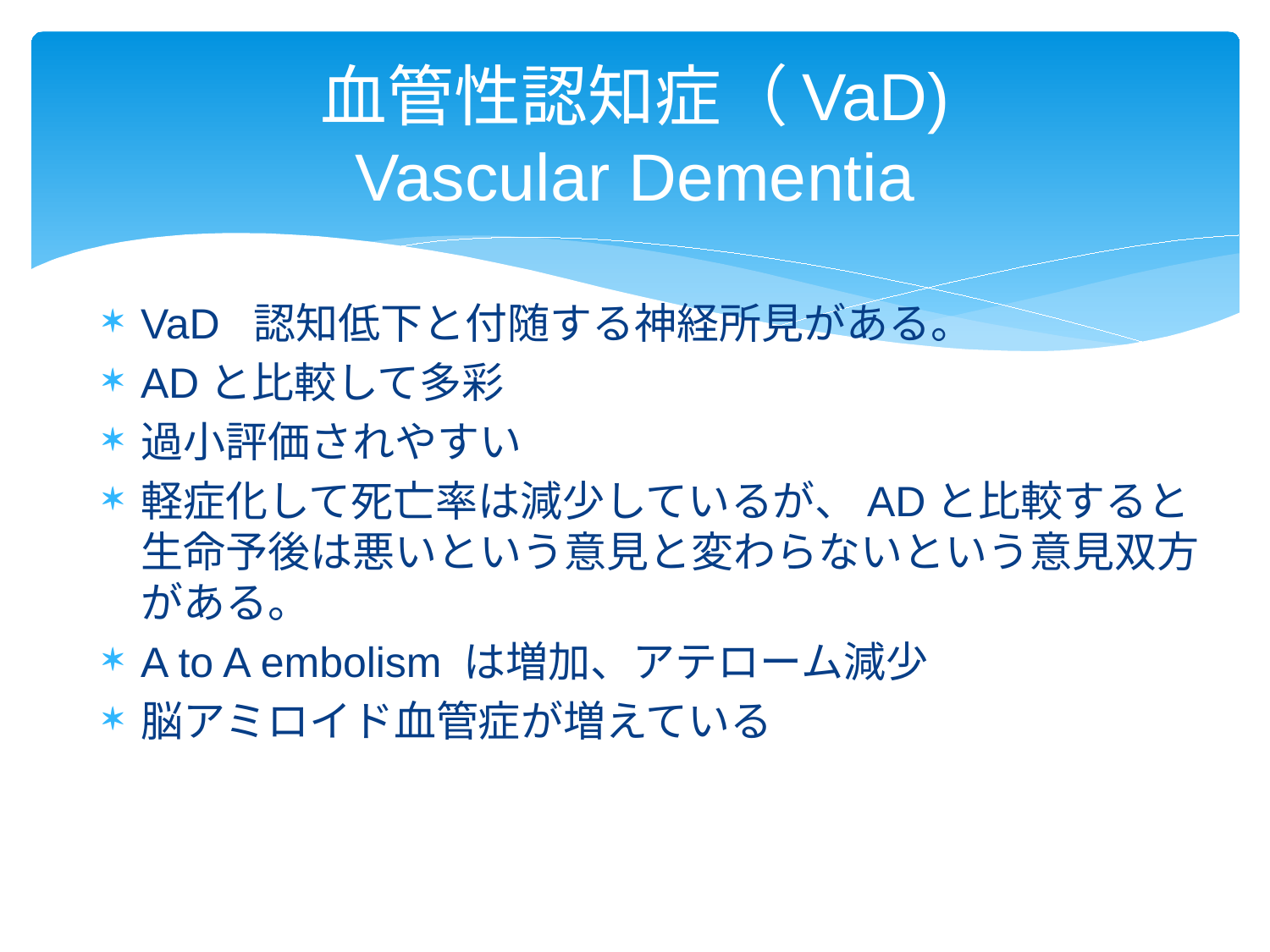

# 血管性認知症（VaD) Vascular Dementia
VaD  認知低下と付随する神経所見がある。
ADと比較して多彩
過小評価されやすい
軽症化して死亡率は減少しているが、ADと比較すると生命予後は悪いという意見と変わらないという意見双方がある。
A to A embolism は増加、アテローム減少
脳アミロイド血管症が増えている